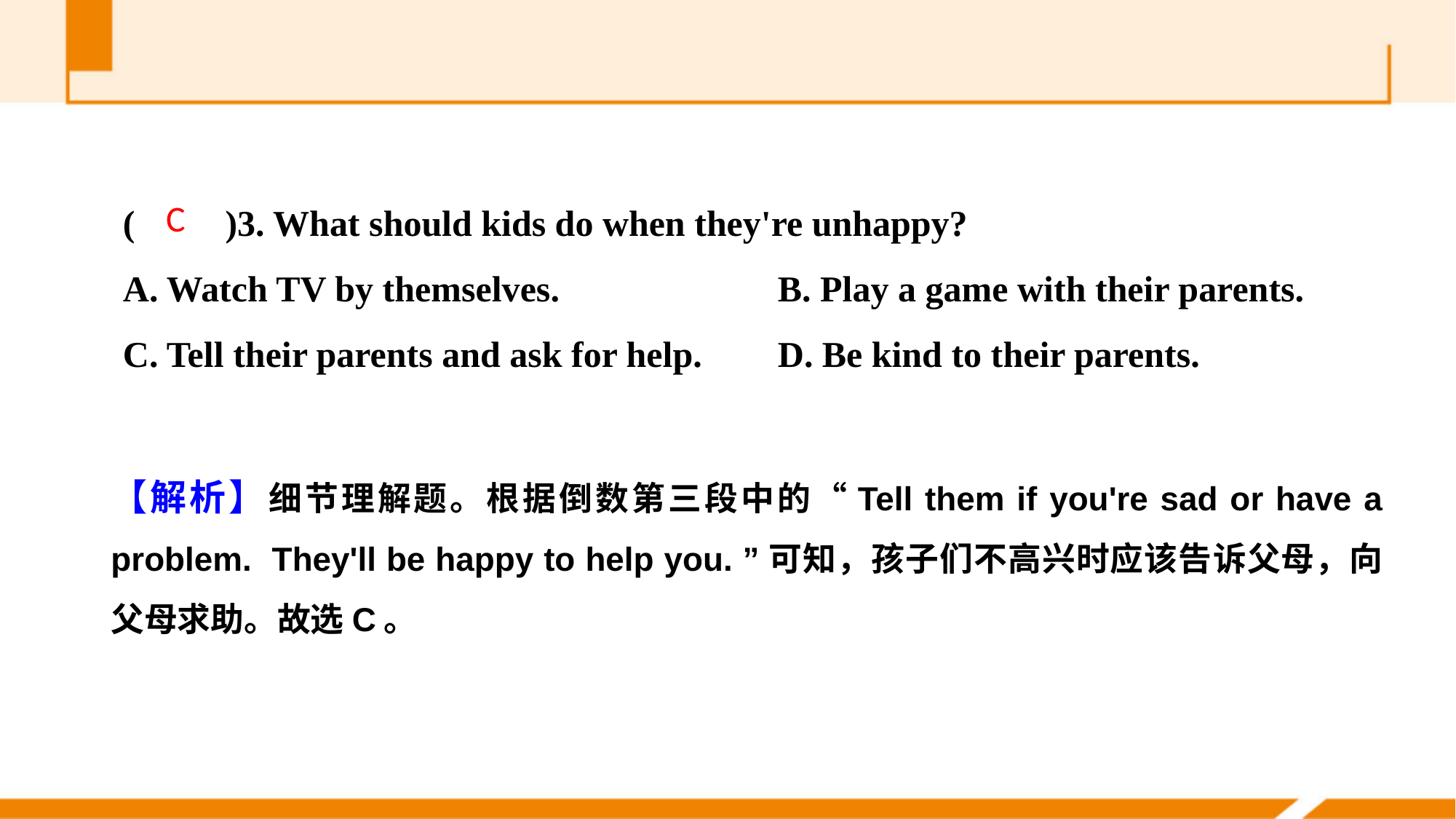

(　　)3. What should kids do when they're unhappy?
A. Watch TV by themselves.		B. Play a game with their parents.
C. Tell their parents and ask for help. 	D. Be kind to their parents.
C
【解析】细节理解题。根据倒数第三段中的“Tell them if you're sad or have a problem.  They'll be happy to help you. ”可知，孩子们不高兴时应该告诉父母，向父母求助。故选C。